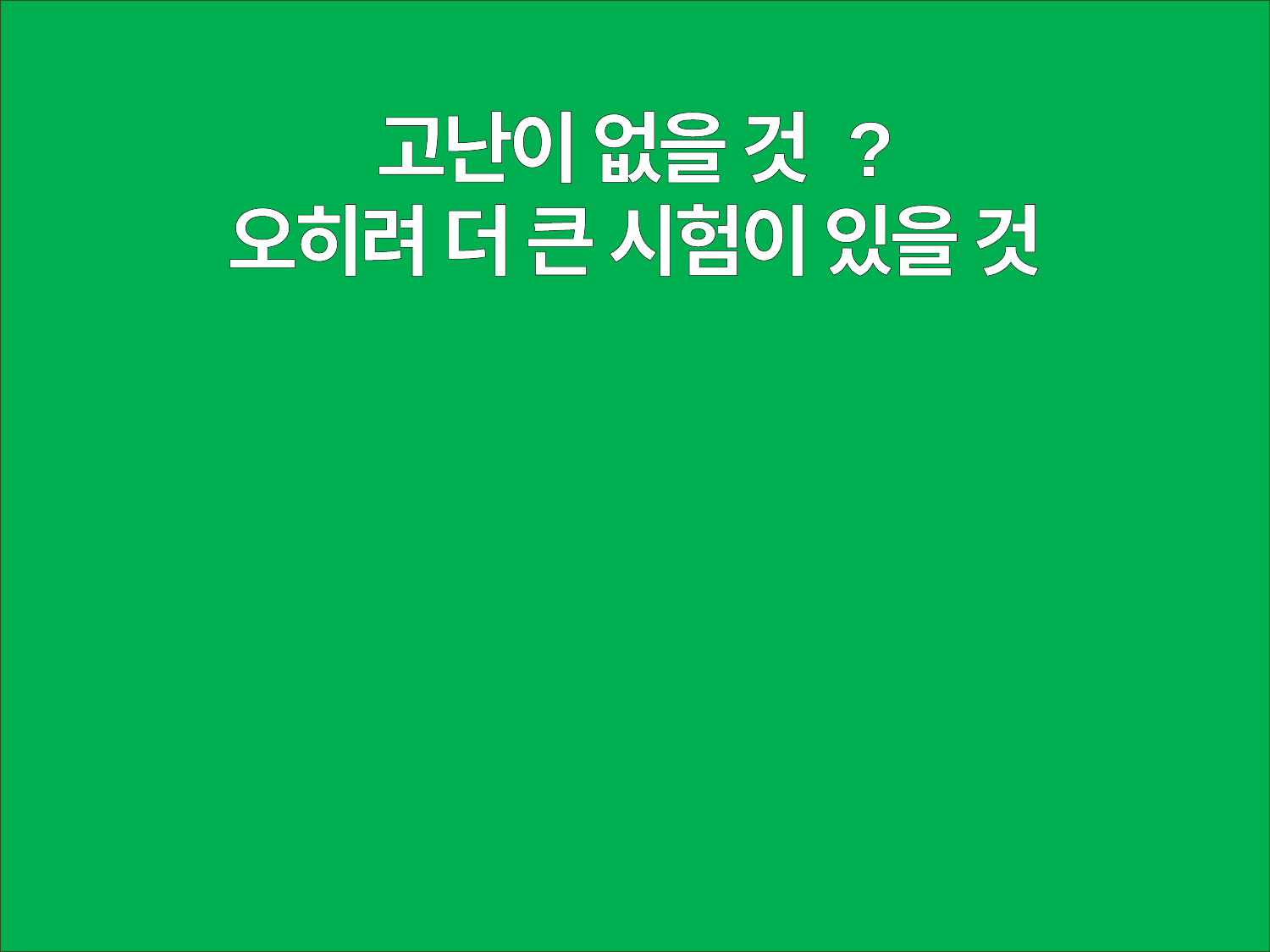

고난이 없을 것 ?
오히려 더 큰 시험이 있을 것